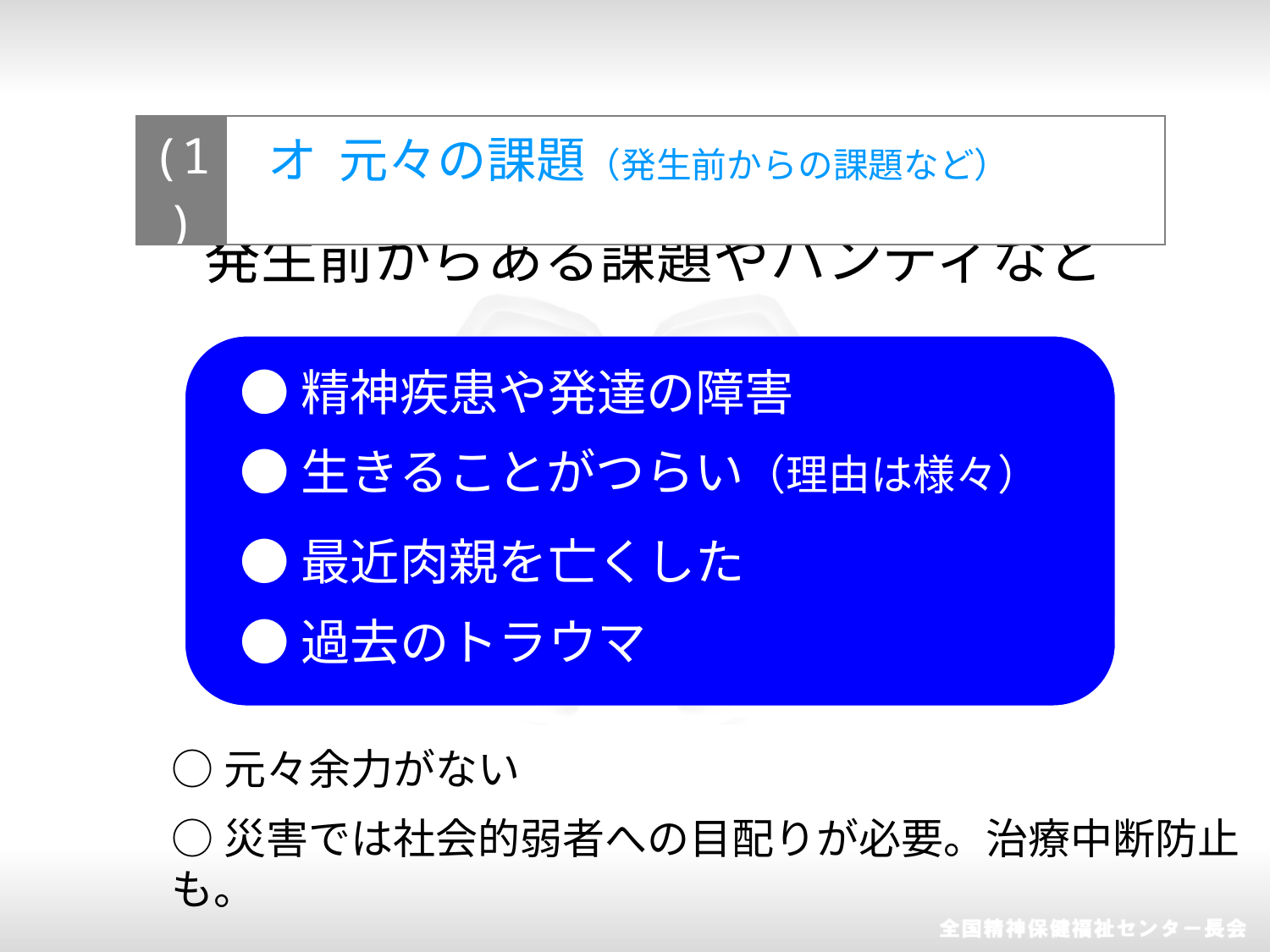

| (1) | オ 元々の課題（発生前からの課題など） |
| --- | --- |
発生前からある課題やハンディなど

●精神疾患や発達の障害
●生きることがつらい（理由は様々）
●最近肉親を亡くした
●過去のトラウマ
○元々余力がない
○災害では社会的弱者への目配りが必要。治療中断防止も。